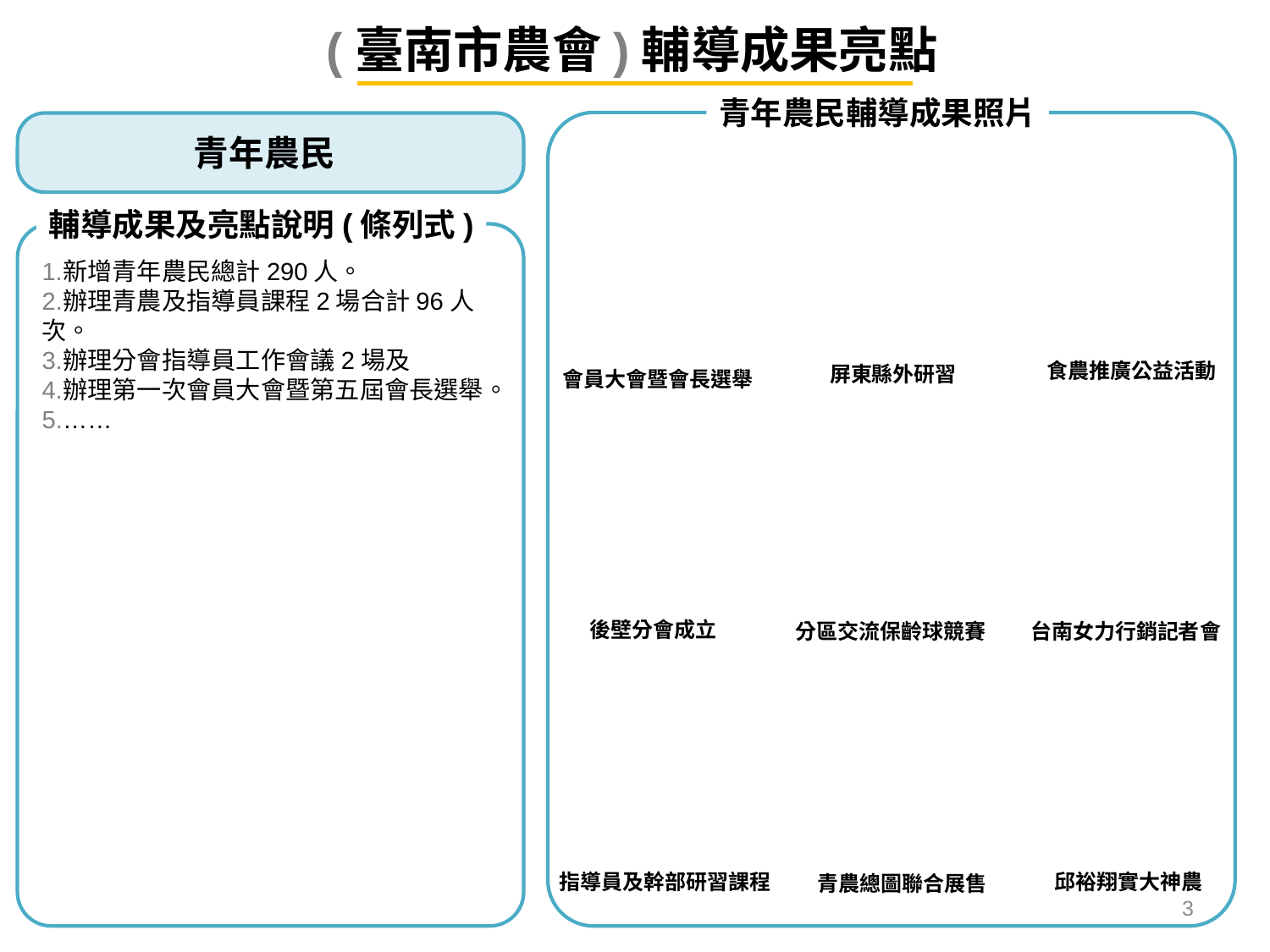

(臺南市農會)輔導成果亮點
青年農民輔導成果照片

青年農民
輔導成果及亮點說明(條列式)

新增青年農民總計290人。
辦理青農及指導員課程2場合計96人次。
辦理分會指導員工作會議2場及
辦理第一次會員大會暨第五屆會長選舉。
……

食農推廣公益活動
屏東縣外研習
會員大會暨會長選舉
後壁分會成立
分區交流保齡球競賽
台南女力行銷記者會
邱裕翔實大神農
指導員及幹部研習課程
青農總圖聯合展售
3